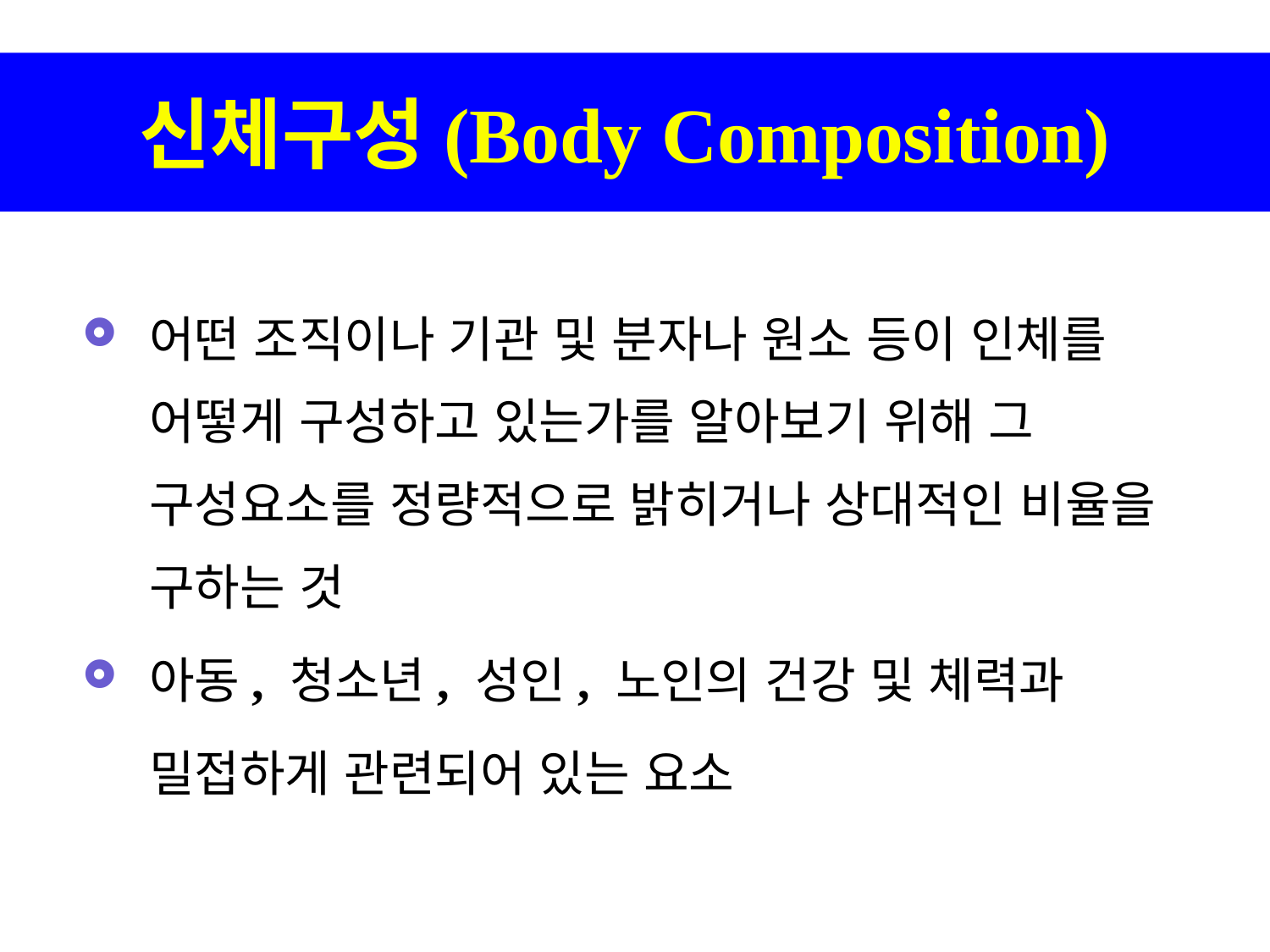

신체구성(Body Composition)
어떤 조직이나 기관 및 분자나 원소 등이 인체를 어떻게 구성하고 있는가를 알아보기 위해 그 구성요소를 정량적으로 밝히거나 상대적인 비율을 구하는 것
아동, 청소년, 성인, 노인의 건강 및 체력과
    밀접하게 관련되어 있는 요소